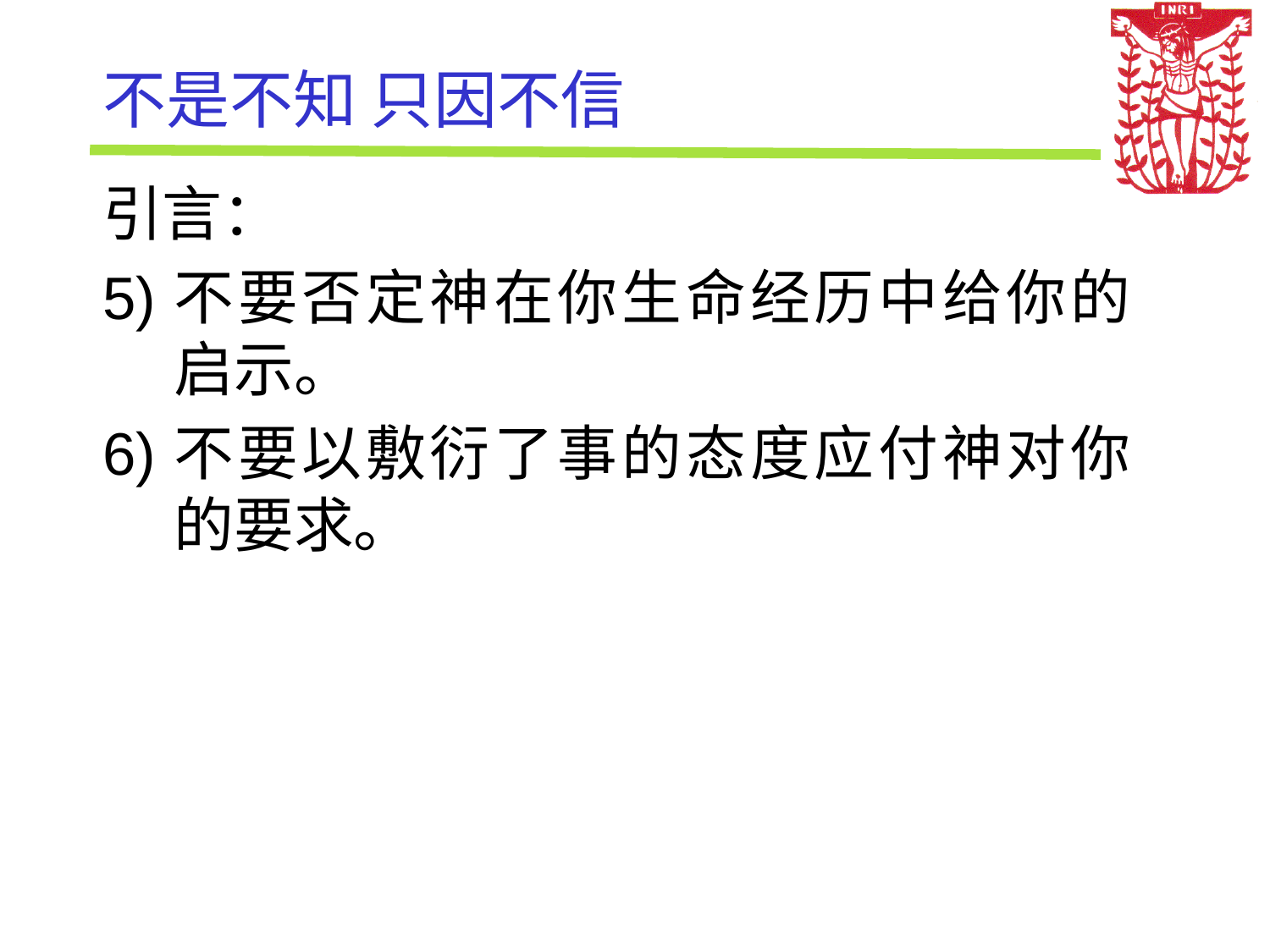

# 不是不知 只因不信
引言：
不要否定神在你生命经历中给你的启示。
不要以敷衍了事的态度应付神对你的要求。